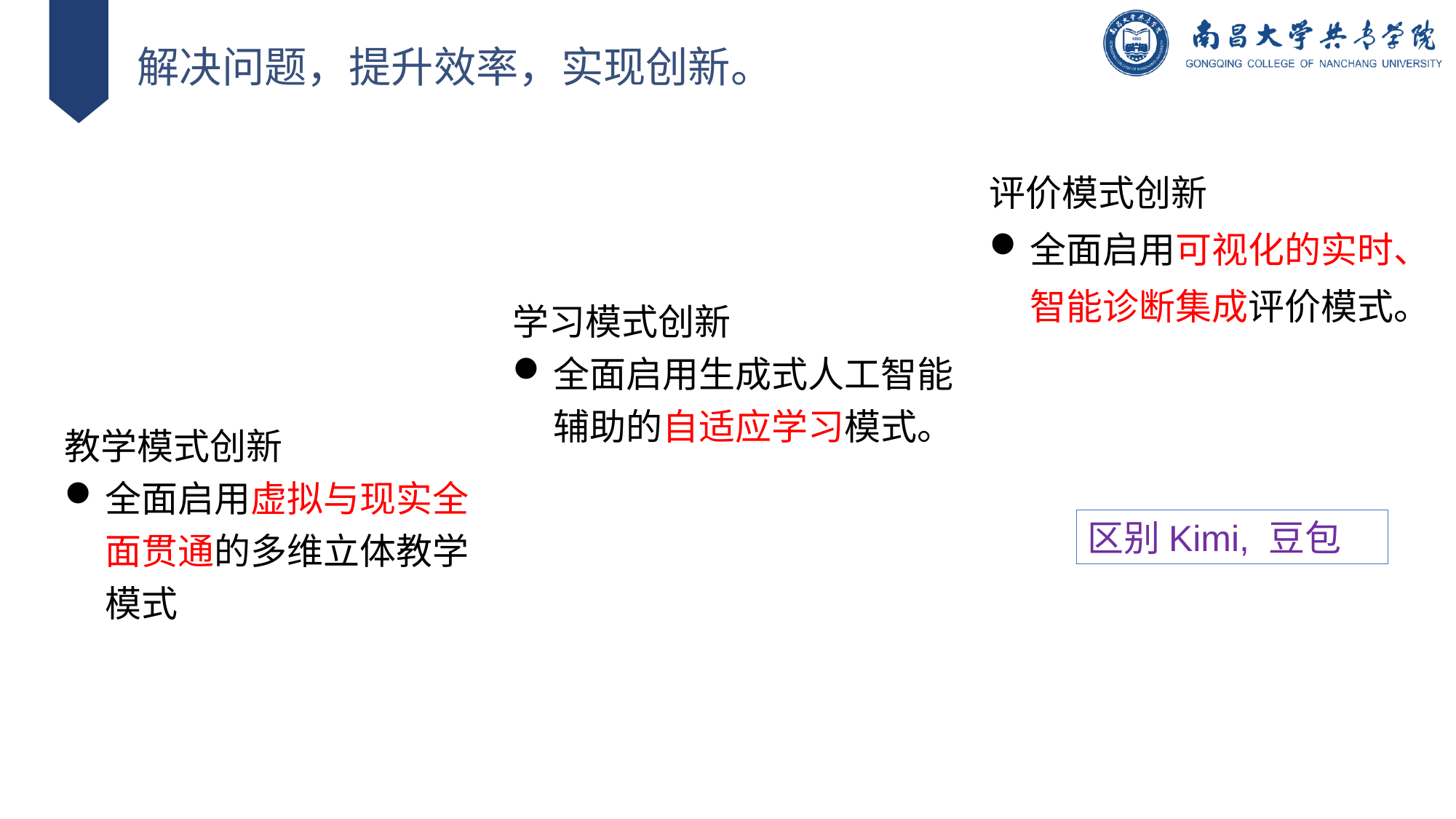

解决问题，提升效率，实现创新。
评价模式创新
全面启用可视化的实时、智能诊断集成评价模式。
学习模式创新
全面启用生成式人工智能辅助的自适应学习模式。
教学模式创新
全面启用虚拟与现实全面贯通的多维立体教学模式

区别Kimi, 豆包